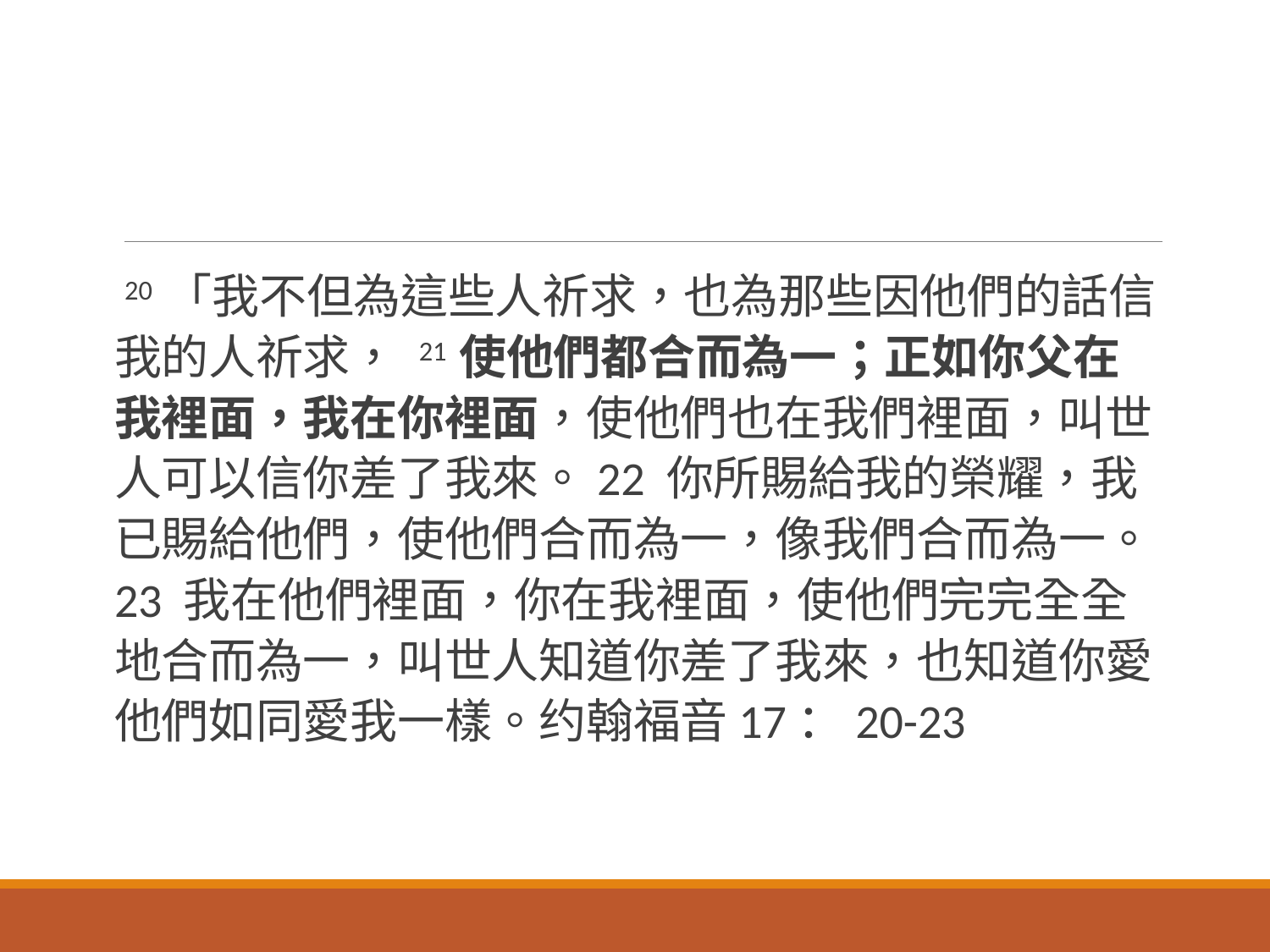

#
20 「我不但為這些人祈求，也為那些因他們的話信我的人祈求， 21 使他們都合而為一；正如你父在我裡面，我在你裡面，使他們也在我們裡面，叫世人可以信你差了我來。22 你所賜給我的榮耀，我已賜給他們，使他們合而為一，像我們合而為一。 23 我在他們裡面，你在我裡面，使他們完完全全地合而為一，叫世人知道你差了我來，也知道你愛他們如同愛我一樣。约翰福音17：20-23